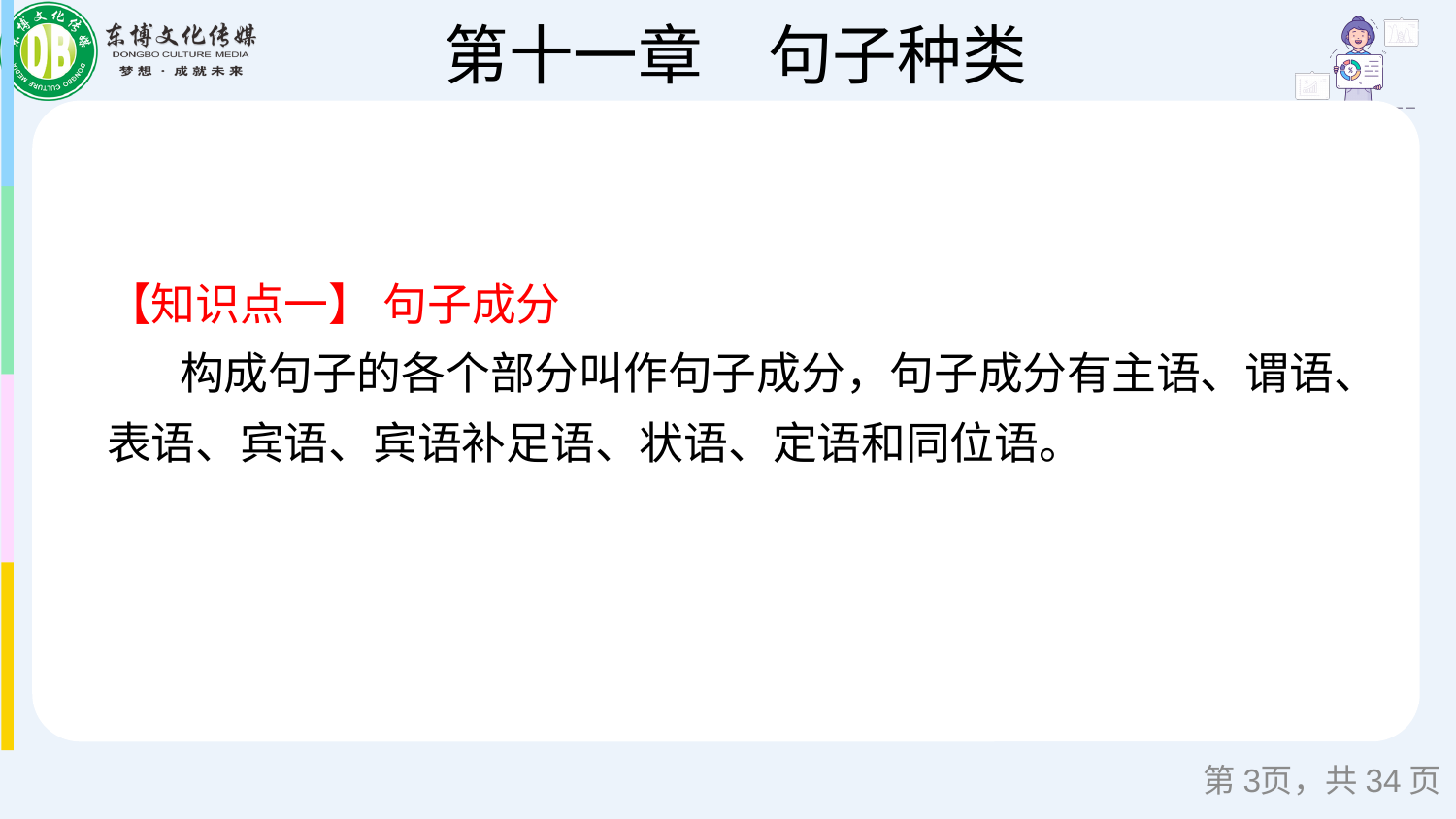

【知识点一】 句子成分
构成句子的各个部分叫作句子成分，句子成分有主语、谓语、表语、宾语、宾语补足语、状语、定语和同位语。
第3页，共34页